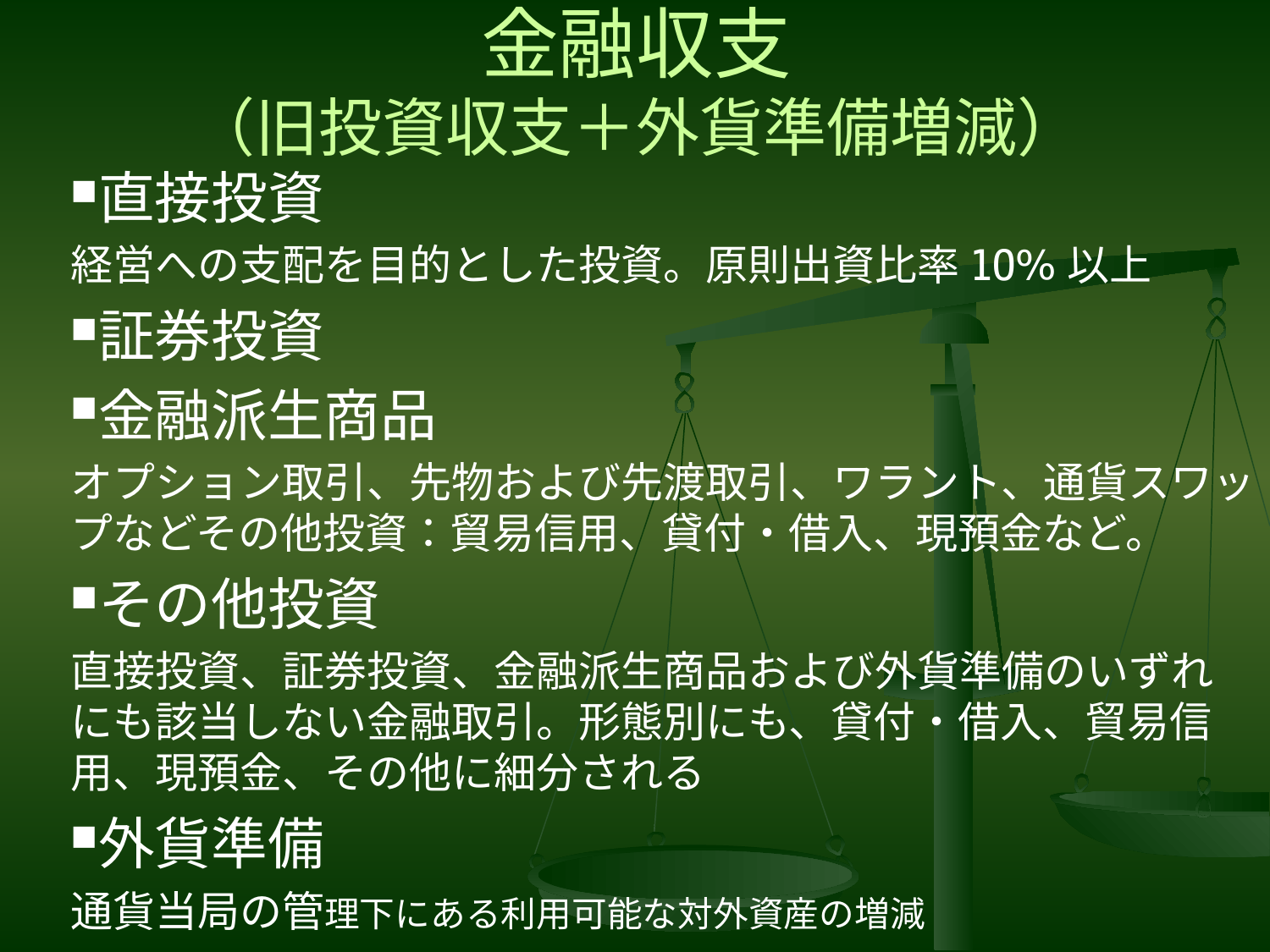

# 金融収支 （旧投資収支＋外貨準備増減）
直接投資
経営への支配を目的とした投資。原則出資比率10%以上
証券投資
金融派生商品
オプション取引、先物および先渡取引、ワラント、通貨スワップなどその他投資：貿易信用、貸付・借入、現預金など。
その他投資
直接投資、証券投資、金融派生商品および外貨準備のいずれにも該当しない金融取引。形態別にも、貸付・借入、貿易信用、現預金、その他に細分される
外貨準備
通貨当局の管理下にある利用可能な対外資産の増減